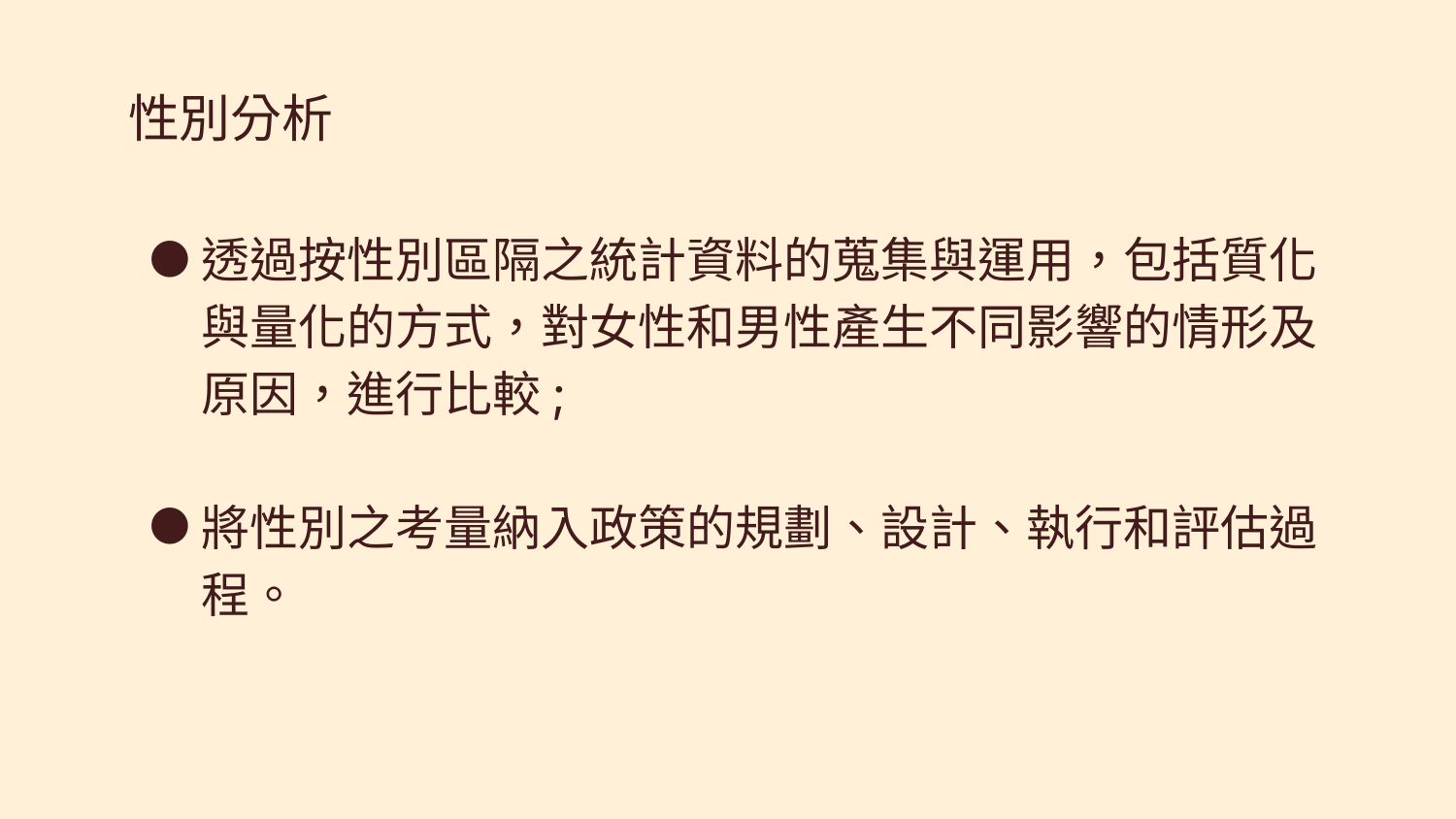

# 性別分析
透過按性別區隔之統計資料的蒐集與運用，包括質化與量化的方式，對女性和男性產生不同影響的情形及原因，進行比較;

將性別之考量納入政策的規劃、設計、執行和評估過程。